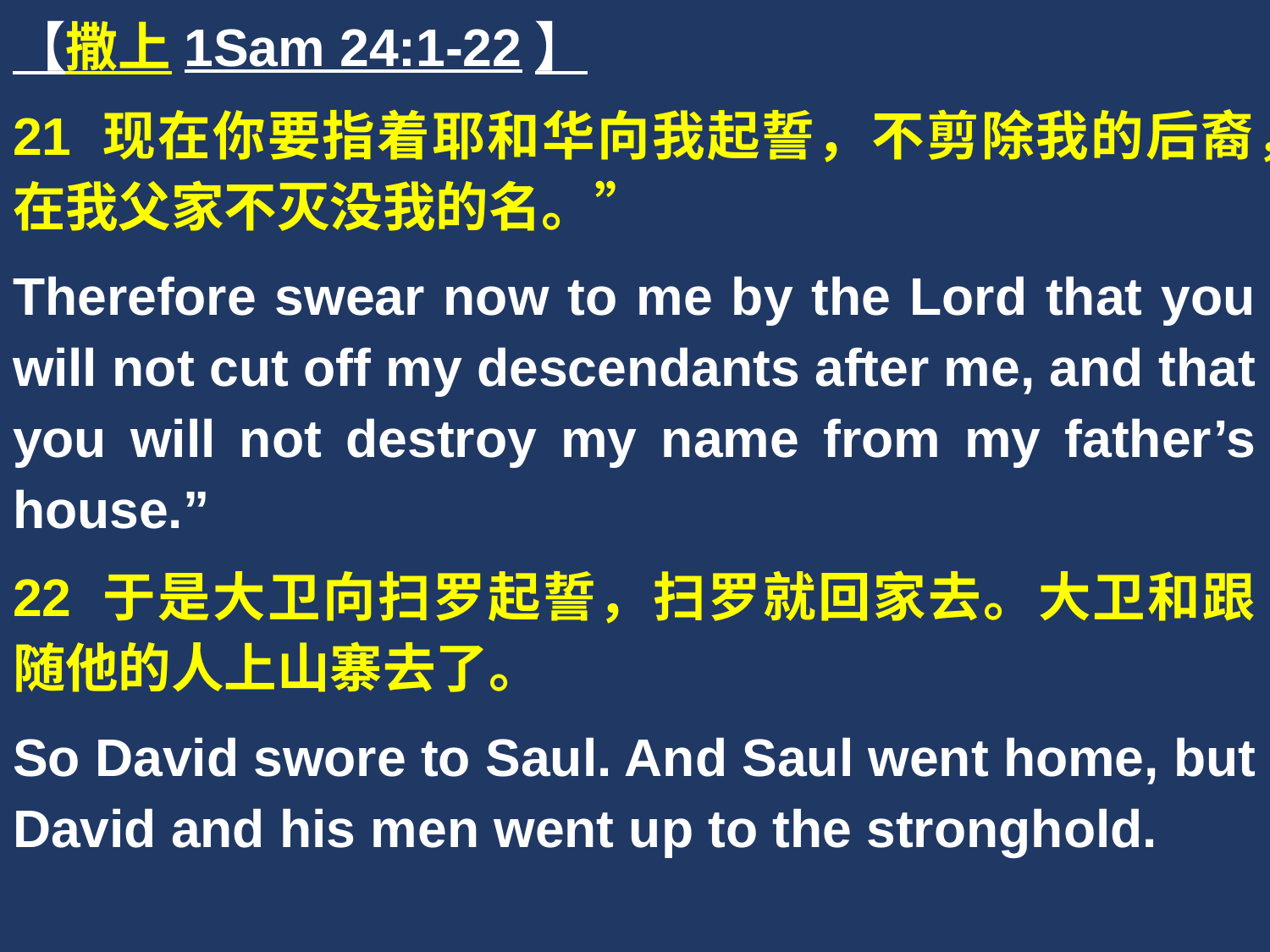

【撒上1Sam 24:1-22】
21 现在你要指着耶和华向我起誓，不剪除我的后裔，在我父家不灭没我的名。”
Therefore swear now to me by the Lord that you will not cut off my descendants after me, and that you will not destroy my name from my father’s house.”
22 于是大卫向扫罗起誓，扫罗就回家去。大卫和跟随他的人上山寨去了。
So David swore to Saul. And Saul went home, but David and his men went up to the stronghold.